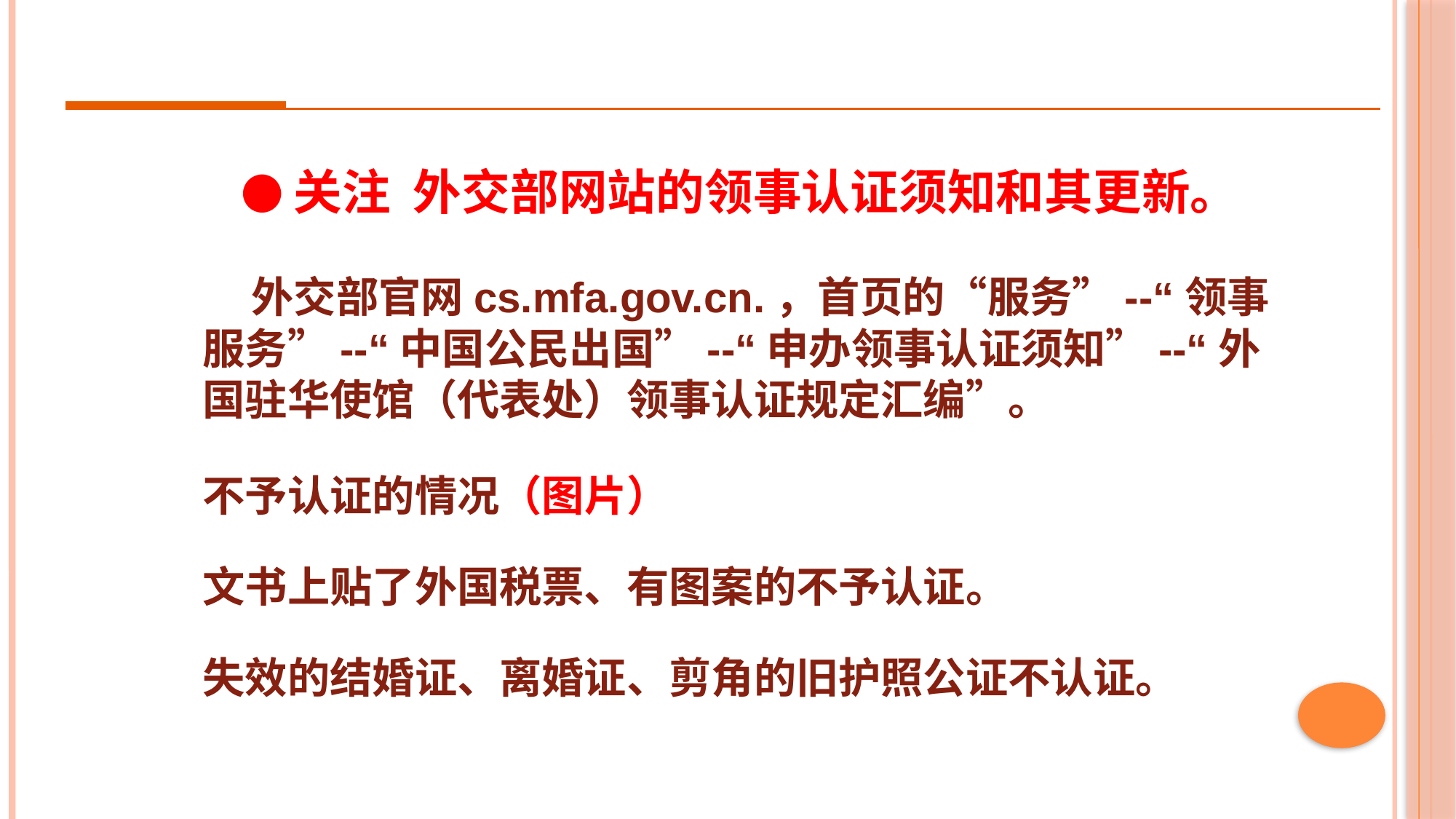

●关注  外交部网站的领事认证须知和其更新。

    外交部官网cs.mfa.gov.cn.，首页的“服务”--“领事服务”--“中国公民出国”--“申办领事认证须知”--“外国驻华使馆（代表处）领事认证规定汇编”。

不予认证的情况（图片）

文书上贴了外国税票、有图案的不予认证。

失效的结婚证、离婚证、剪角的旧护照公证不认证。